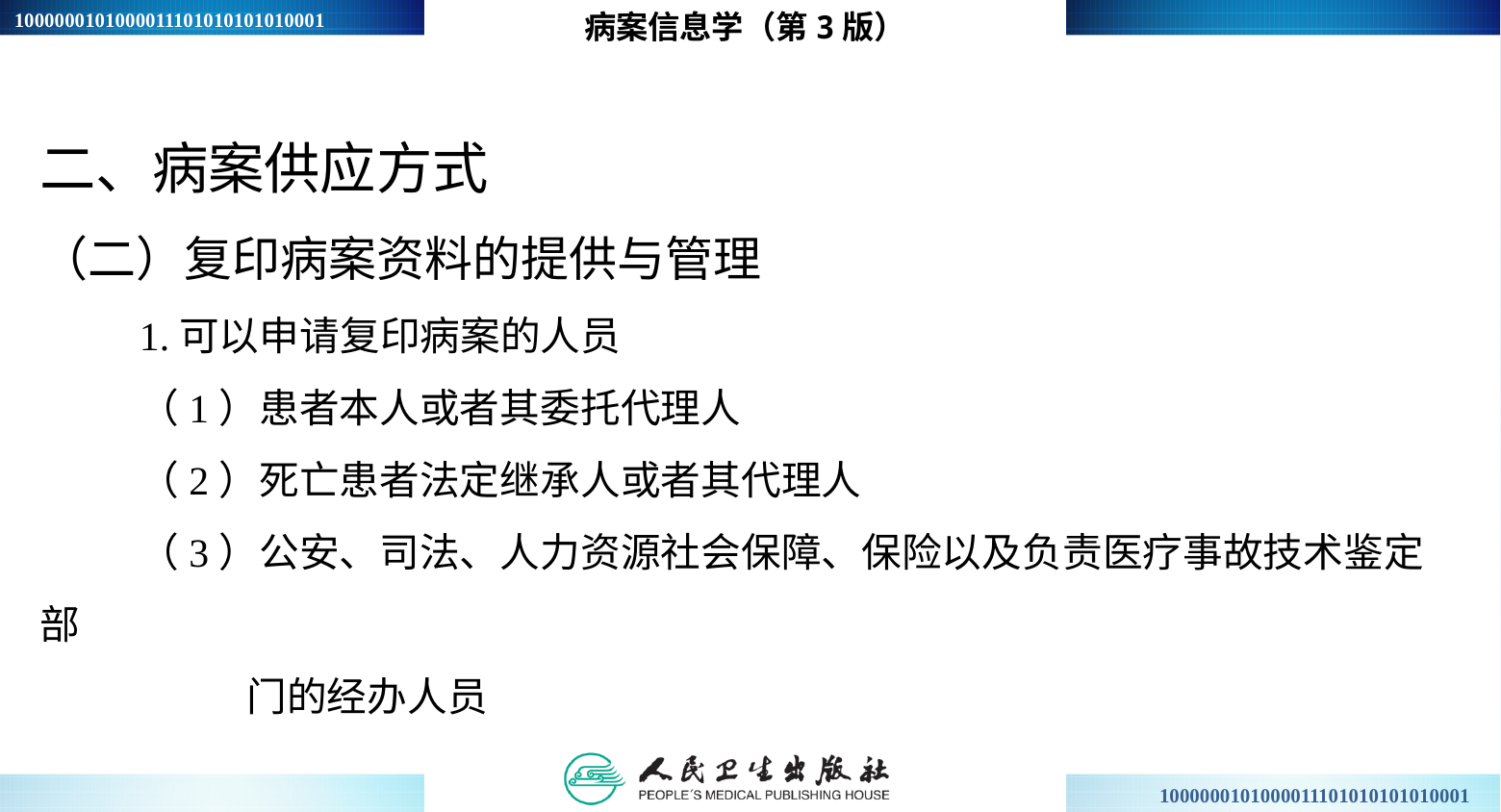

病案信息学（第3版）
二、病案供应方式
（二）复印病案资料的提供与管理
1.可以申请复印病案的人员
（1）患者本人或者其委托代理人
（2）死亡患者法定继承人或者其代理人
（3）公安、司法、人力资源社会保障、保险以及负责医疗事故技术鉴定部
           门的经办人员